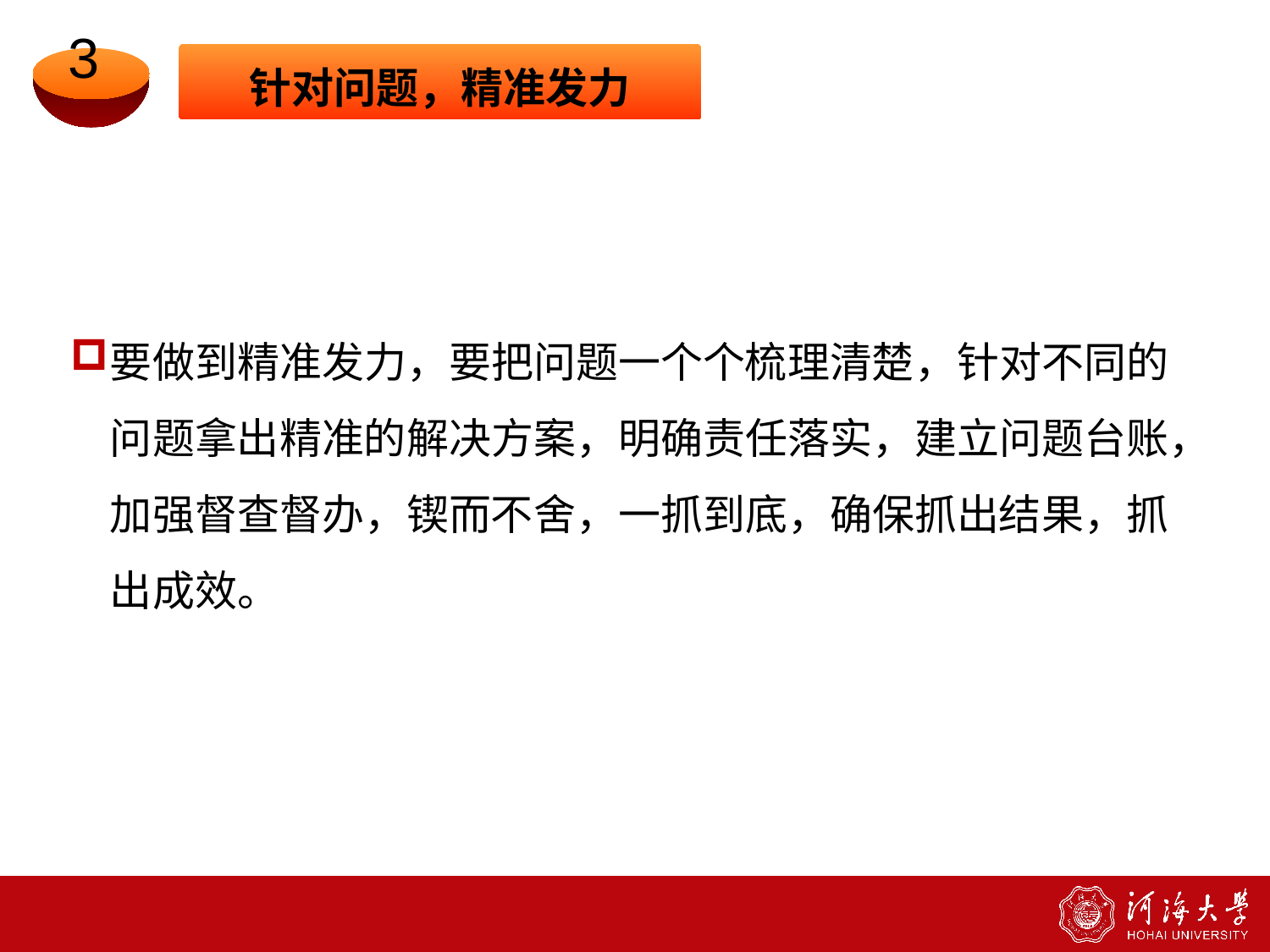

3
针对问题，精准发力

要做到精准发力，要把问题一个个梳理清楚，针对不同的问题拿出精准的解决方案，明确责任落实，建立问题台账，加强督查督办，锲而不舍，一抓到底，确保抓出结果，抓出成效。